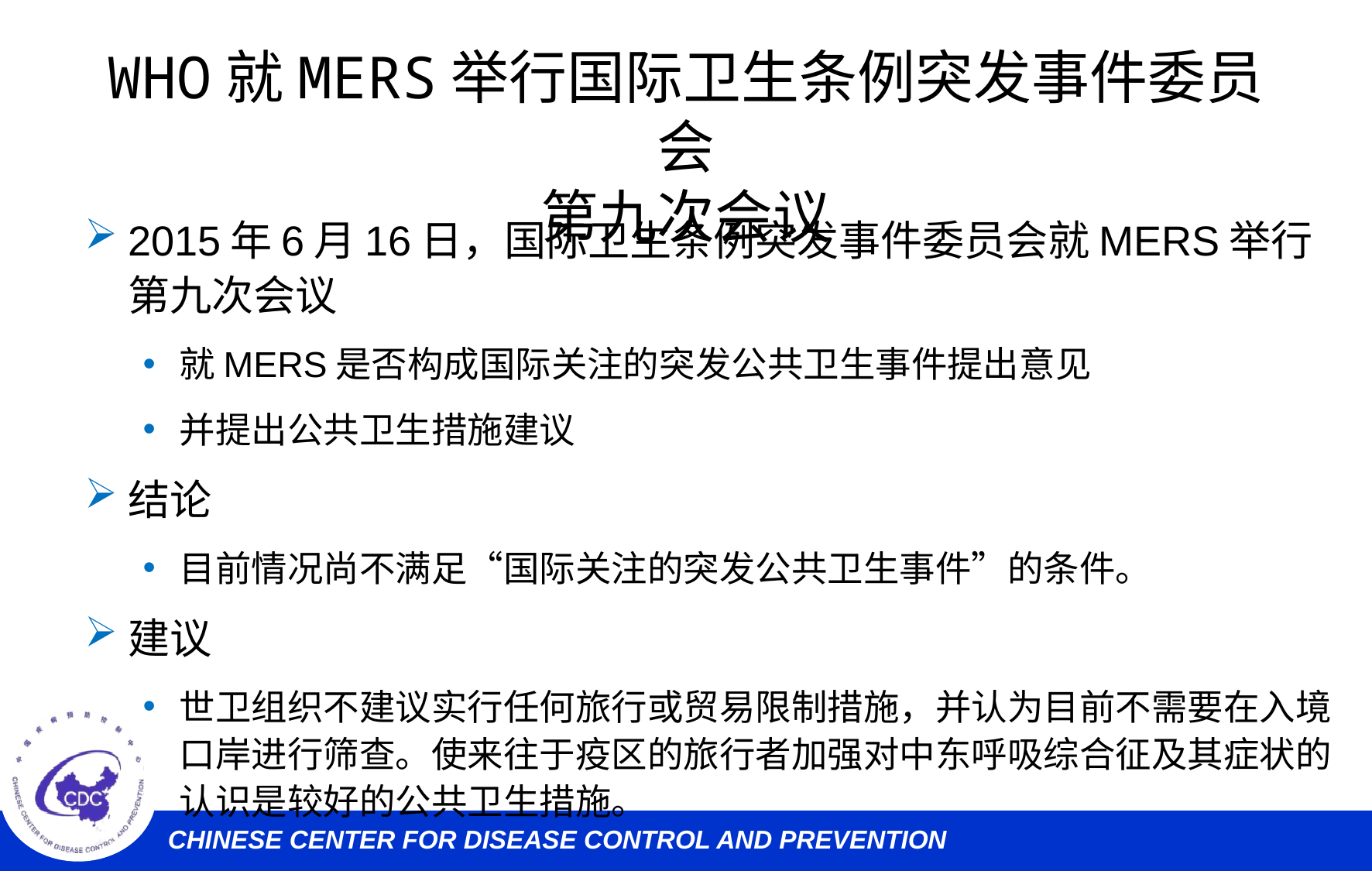

# WHO就MERS举行国际卫生条例突发事件委员会 第九次会议
2015年6月16日，国际卫生条例突发事件委员会就MERS举行第九次会议
就MERS是否构成国际关注的突发公共卫生事件提出意见
并提出公共卫生措施建议
结论
目前情况尚不满足“国际关注的突发公共卫生事件”的条件。
建议
世卫组织不建议实行任何旅行或贸易限制措施，并认为目前不需要在入境口岸进行筛查。使来往于疫区的旅行者加强对中东呼吸综合征及其症状的认识是较好的公共卫生措施。